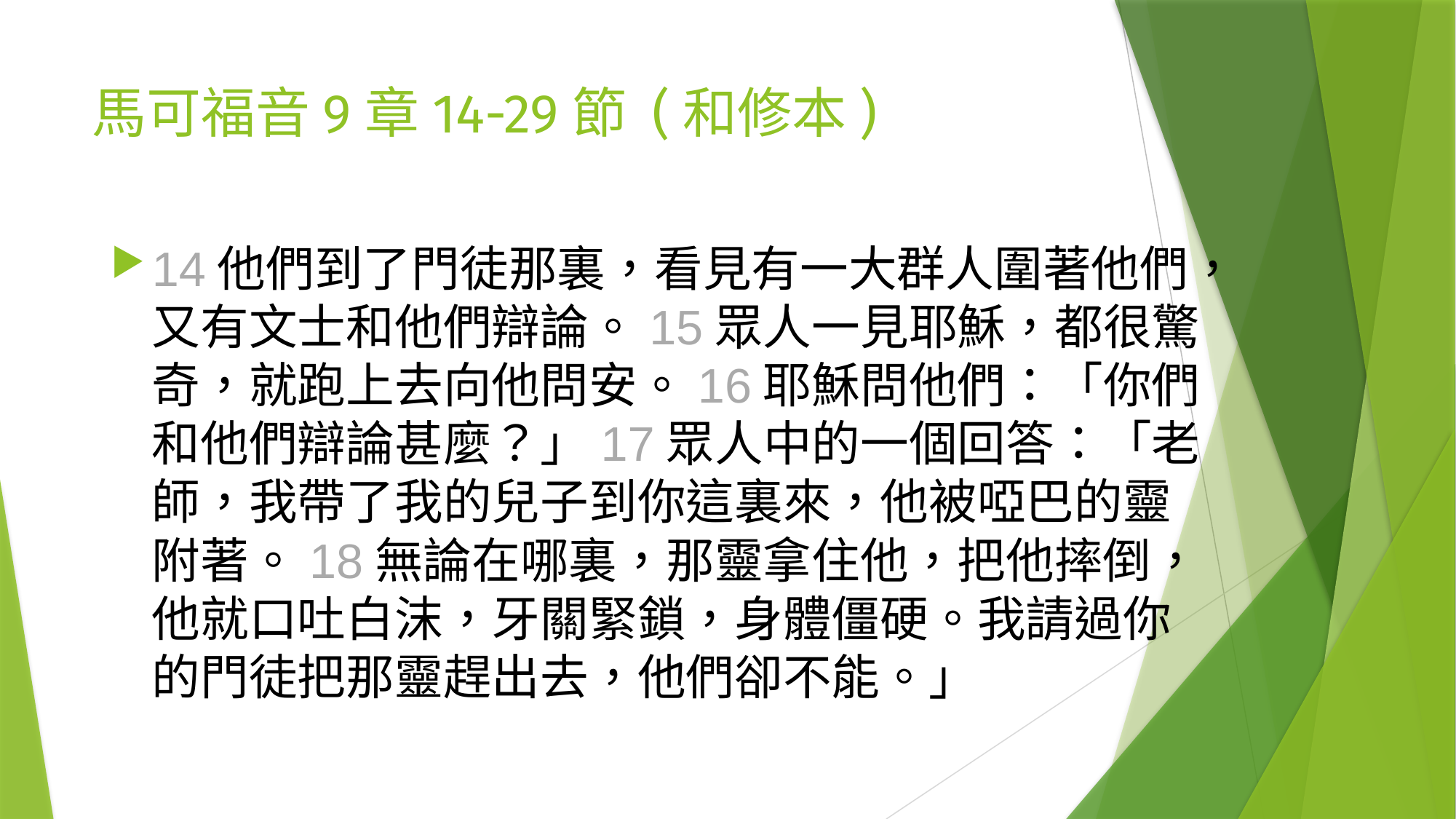

# 馬可福音9章14-29節 (和修本)
14他們到了門徒那裏，看見有一大群人圍著他們，又有文士和他們辯論。15眾人一見耶穌，都很驚奇，就跑上去向他問安。16耶穌問他們：「你們和他們辯論甚麼？」17眾人中的一個回答：「老師，我帶了我的兒子到你這裏來，他被啞巴的靈附著。18無論在哪裏，那靈拿住他，把他摔倒，他就口吐白沫，牙關緊鎖，身體僵硬。我請過你的門徒把那靈趕出去，他們卻不能。」